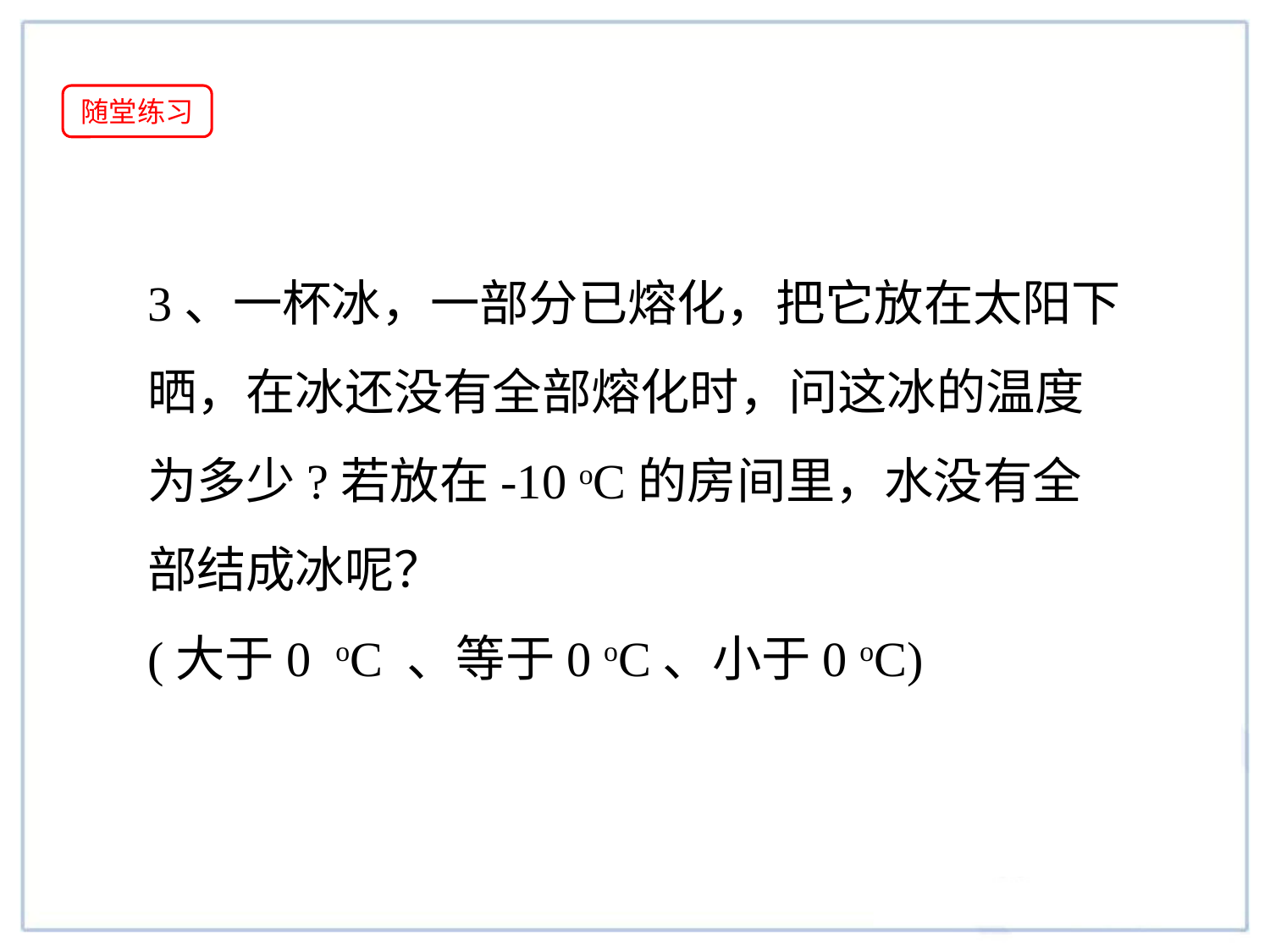

随堂练习
3、一杯冰，一部分已熔化，把它放在太阳下晒，在冰还没有全部熔化时，问这冰的温度为多少?若放在-10 oC的房间里，水没有全部结成冰呢？
(大于0  oC 、等于0 oC、小于0 oC)